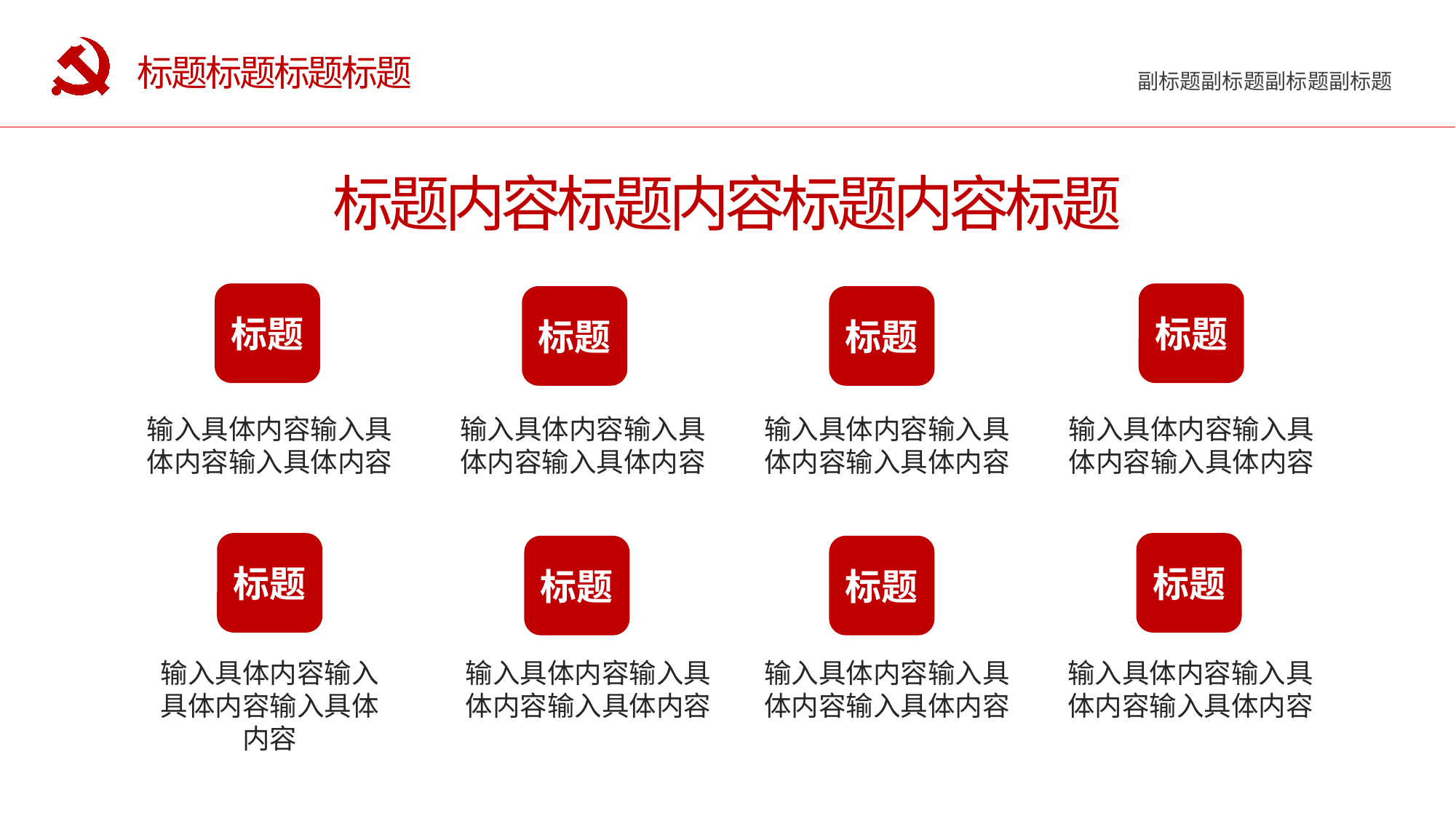

# 标题标题标题标题
标题内容标题内容标题内容标题
标题
标题
标题
标题
输入具体内容输入具体内容输入具体内容
输入具体内容输入具体内容输入具体内容
输入具体内容输入具体内容输入具体内容
输入具体内容输入具体内容输入具体内容
标题
标题
标题
标题
输入具体内容输入具体内容输入具体内容
输入具体内容输入具体内容输入具体内容
输入具体内容输入具体内容输入具体内容
输入具体内容输入具体内容输入具体内容